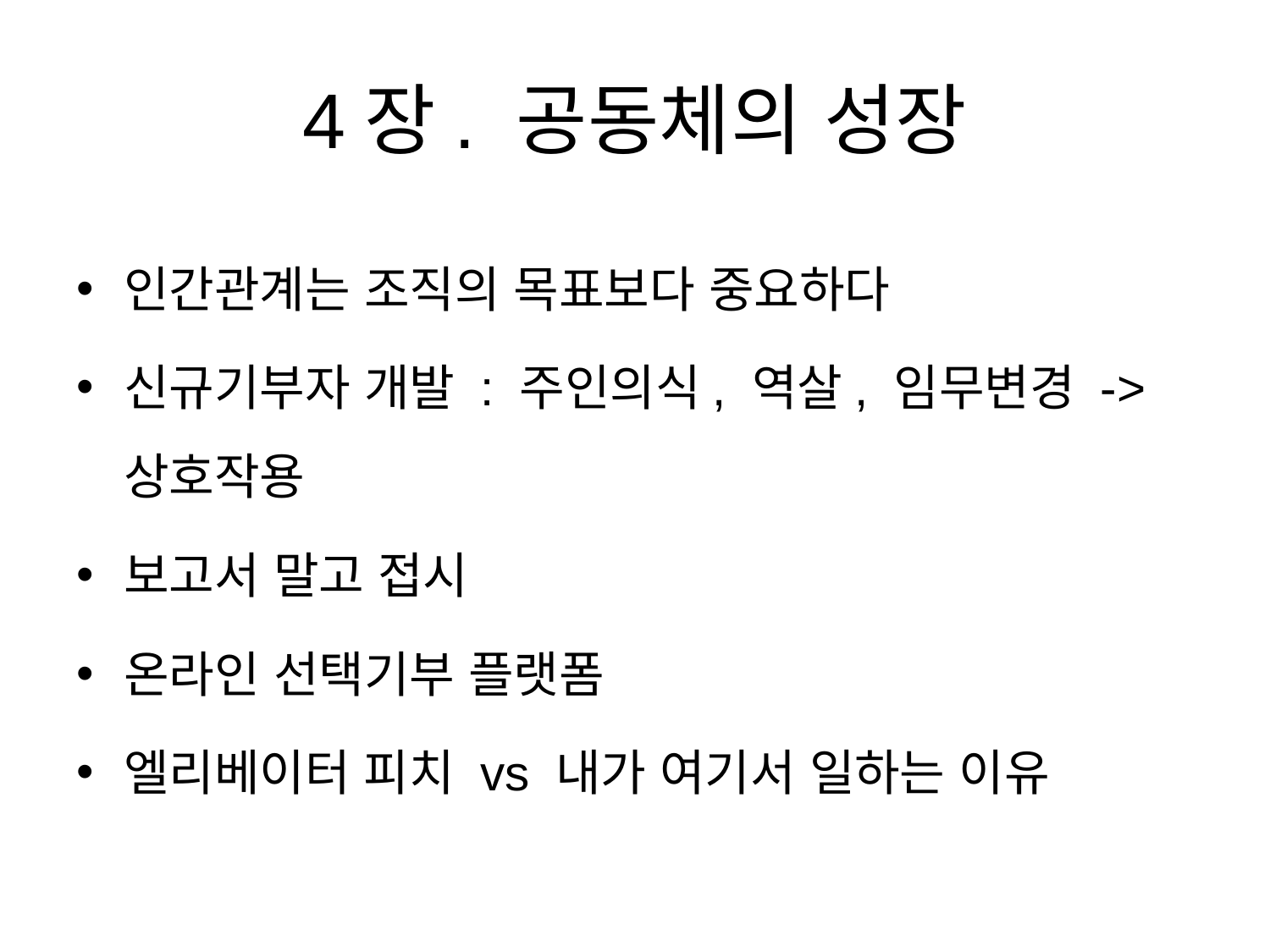

# 4장. 공동체의 성장
인간관계는 조직의 목표보다 중요하다
신규기부자 개발 : 주인의식, 역살, 임무변경 -> 상호작용
보고서 말고 접시
온라인 선택기부 플랫폼
엘리베이터 피치 vs 내가 여기서 일하는 이유